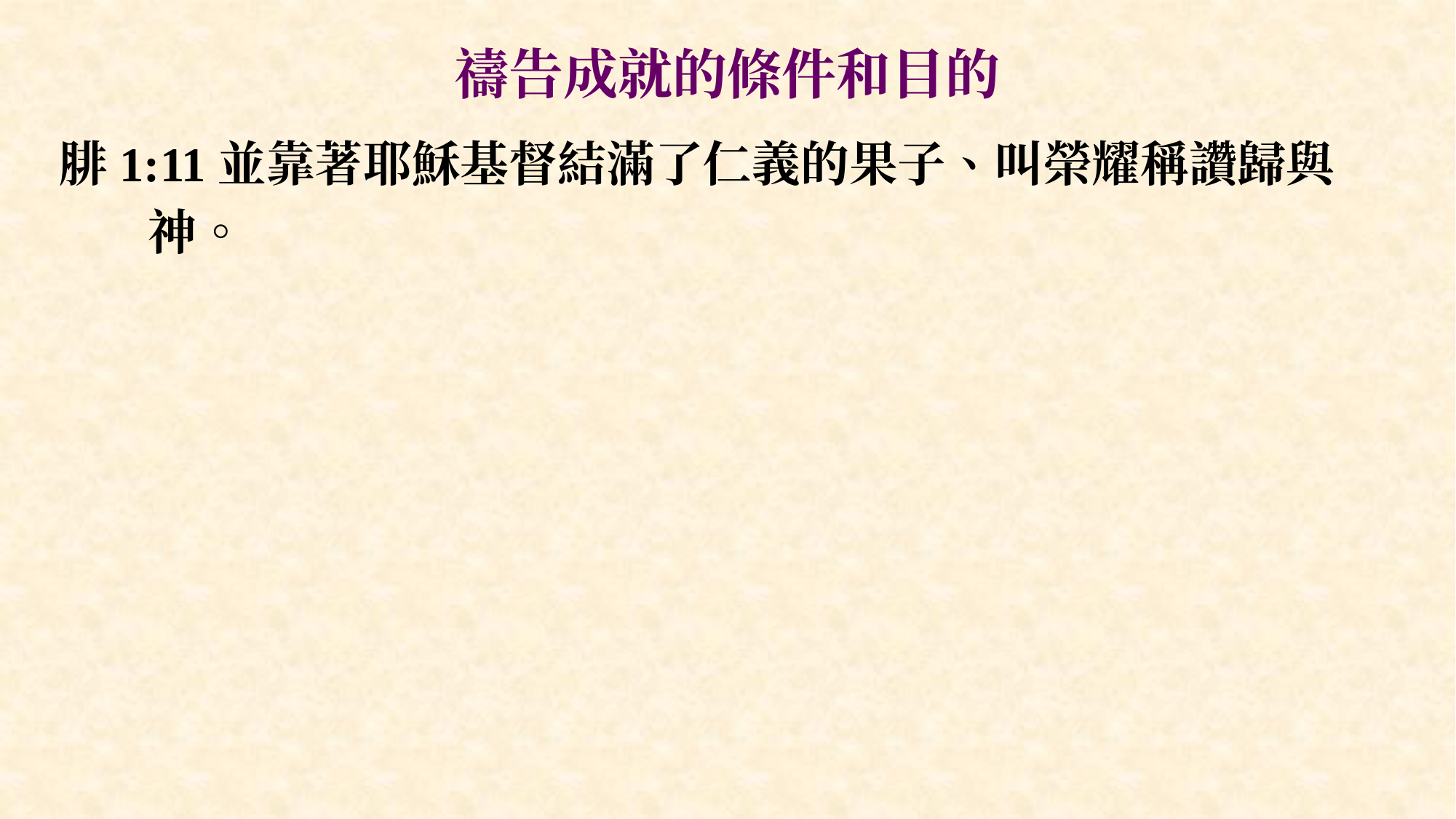

# 禱告成就的條件和目的
腓1:11並靠著耶穌基督結滿了仁義的果子、叫榮耀稱讚歸與　神。